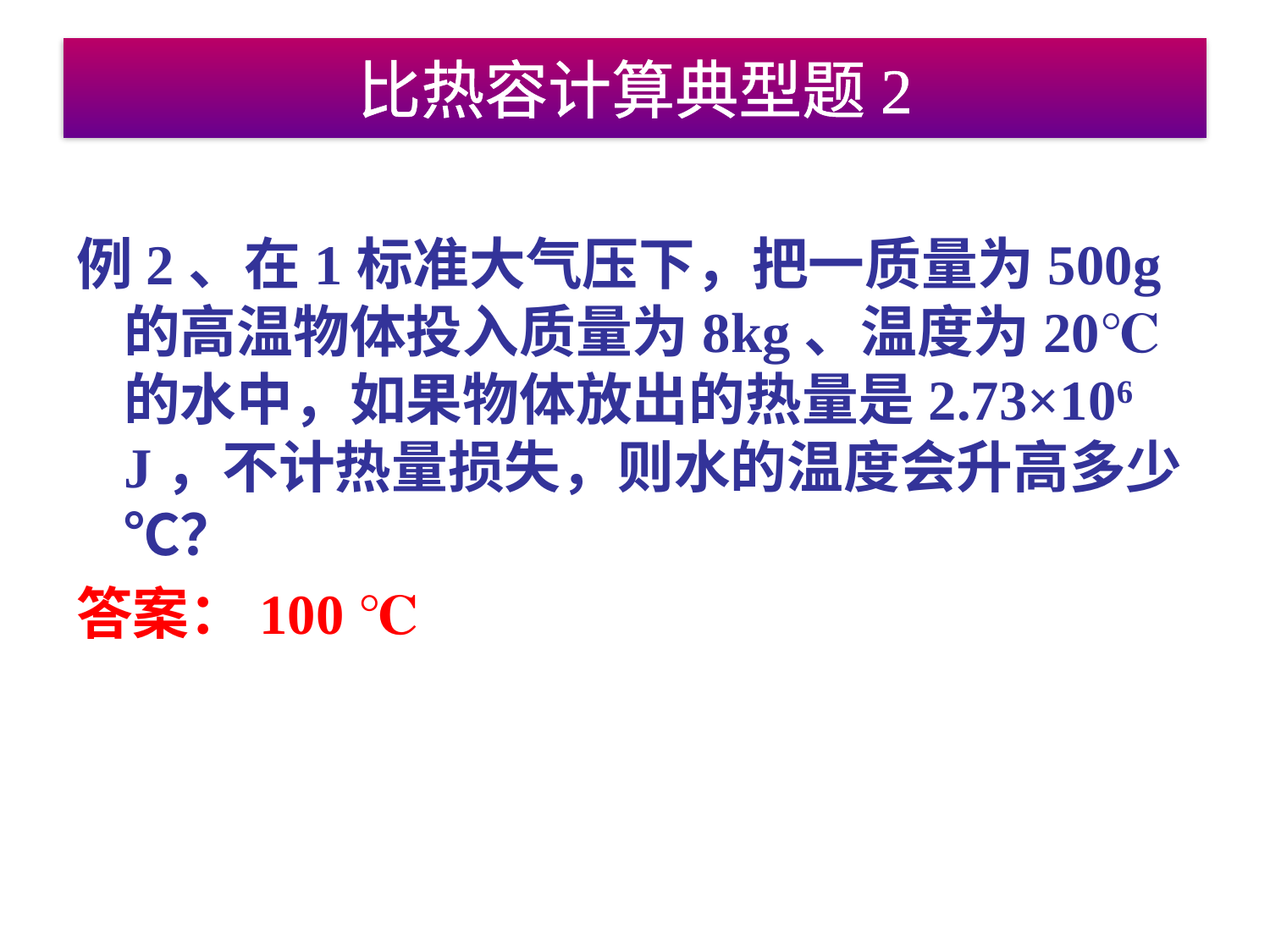

# 比热容计算典型题2
例2、在1标准大气压下，把一质量为500g的高温物体投入质量为8kg、温度为20℃的水中，如果物体放出的热量是2.73×106 J，不计热量损失，则水的温度会升高多少℃？
答案：100 ℃